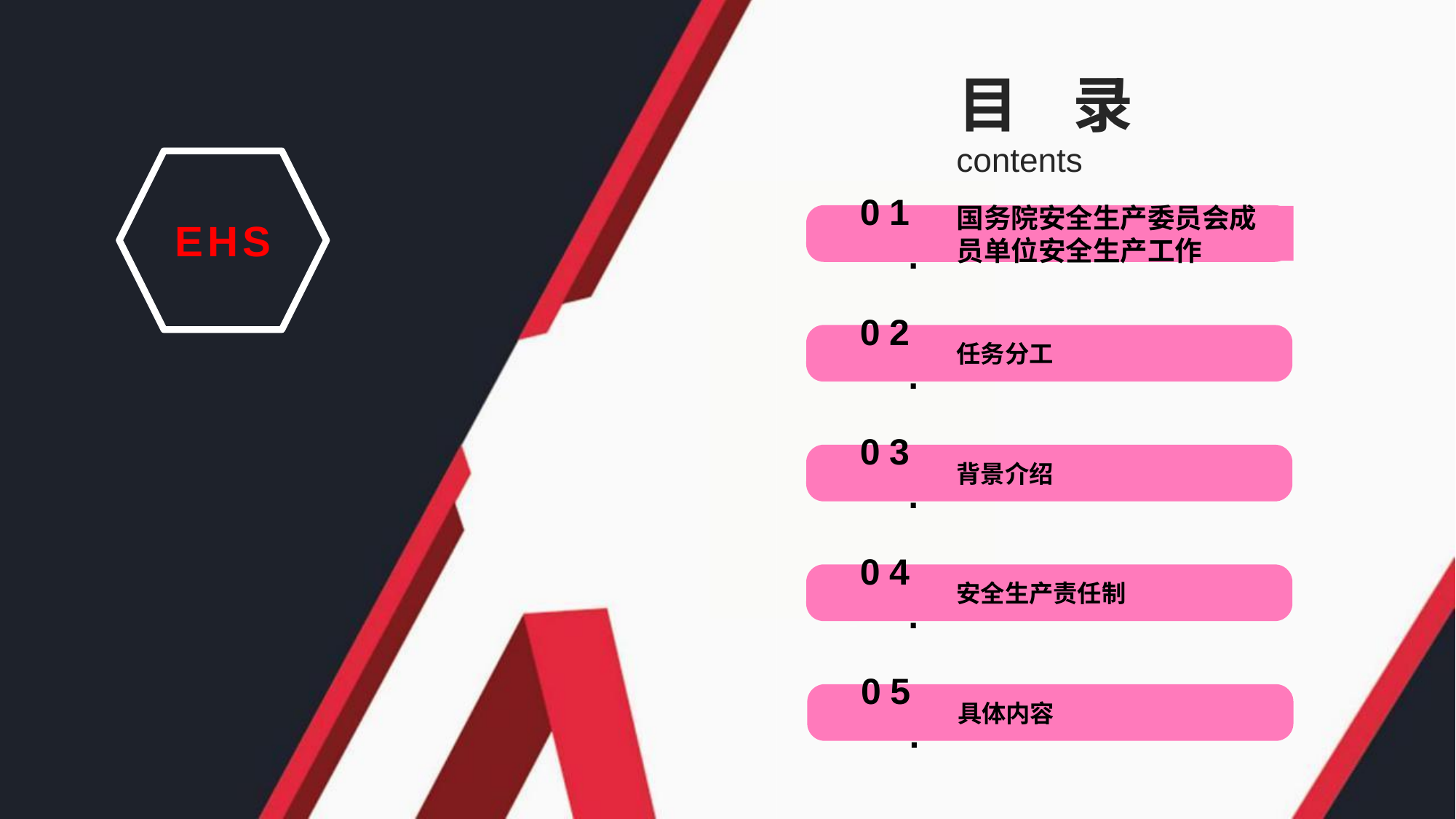

目  录
contents

国务院安全生产委员会成员单位安全生产工作
01.
EHS

任务分工
02.

背景介绍
03.

安全生产责任制
04.

具体内容
05.